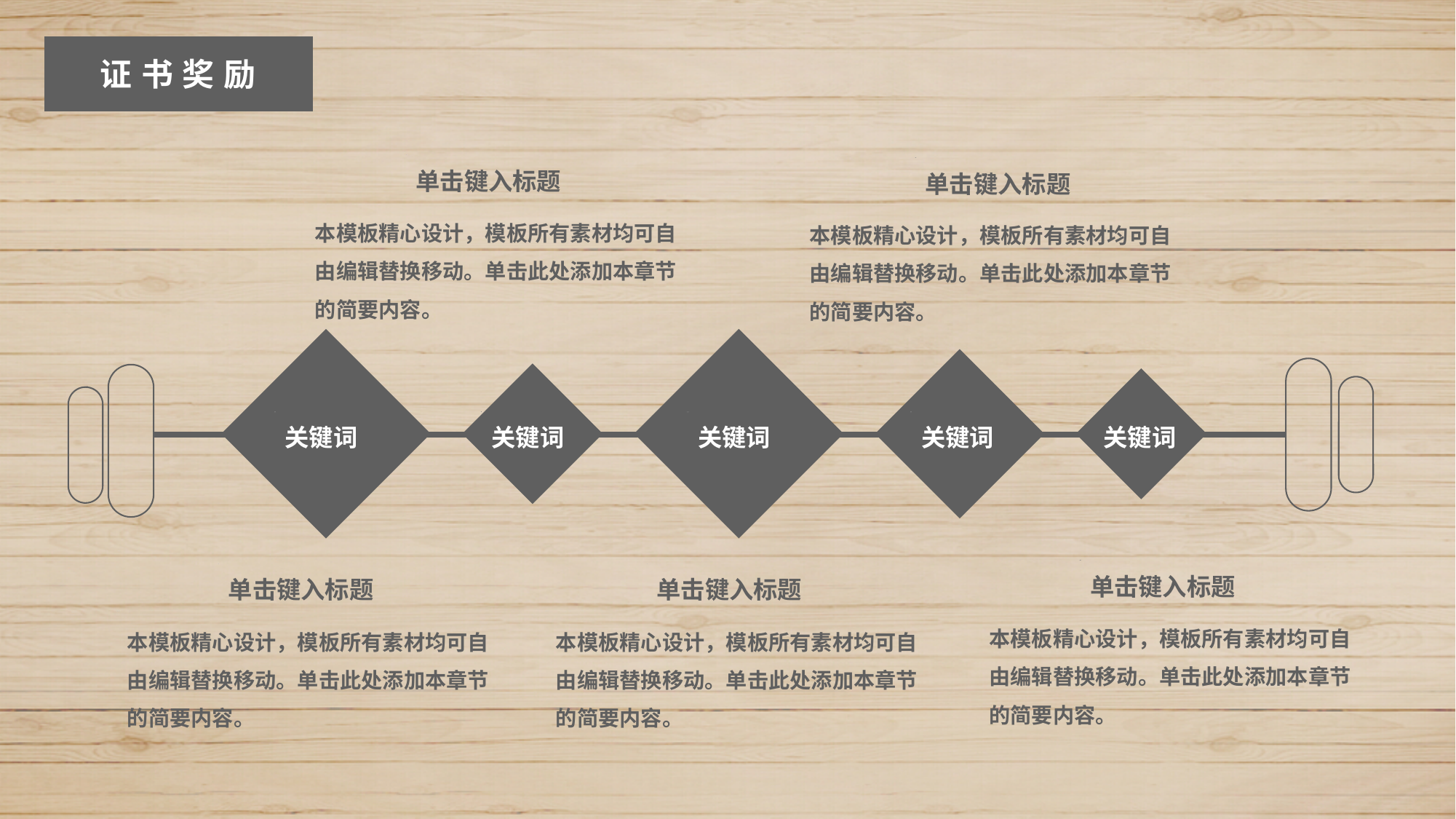

证书奖励
单击键入标题
本模板精心设计，模板所有素材均可自由编辑替换移动。单击此处添加本章节的简要内容。
单击键入标题
本模板精心设计，模板所有素材均可自由编辑替换移动。单击此处添加本章节的简要内容。

关键词
关键词
关键词
关键词
关键词
单击键入标题
本模板精心设计，模板所有素材均可自由编辑替换移动。单击此处添加本章节的简要内容。
单击键入标题
本模板精心设计，模板所有素材均可自由编辑替换移动。单击此处添加本章节的简要内容。
单击键入标题
本模板精心设计，模板所有素材均可自由编辑替换移动。单击此处添加本章节的简要内容。